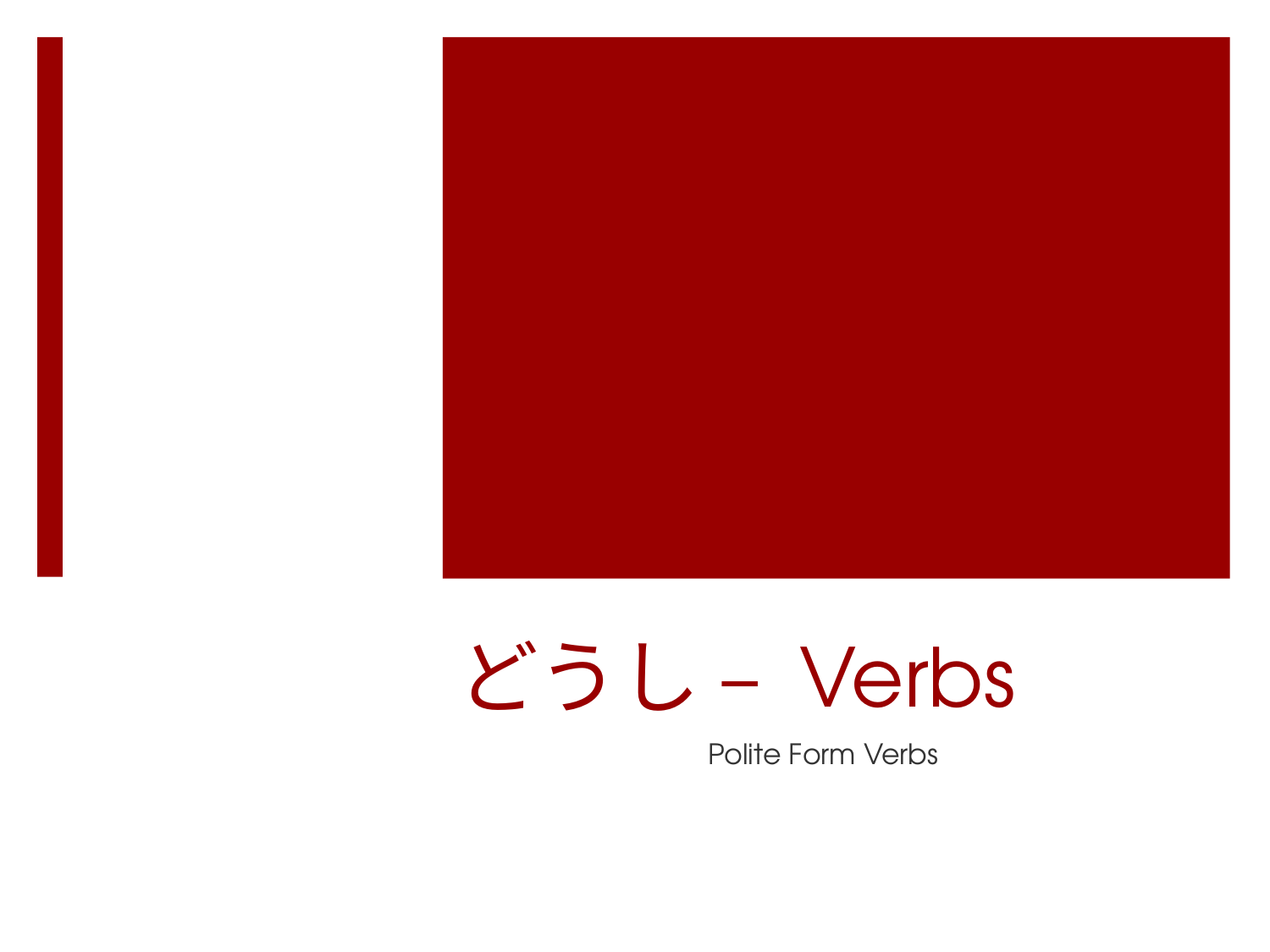

# どうし – Verbs
Polite Form Verbs